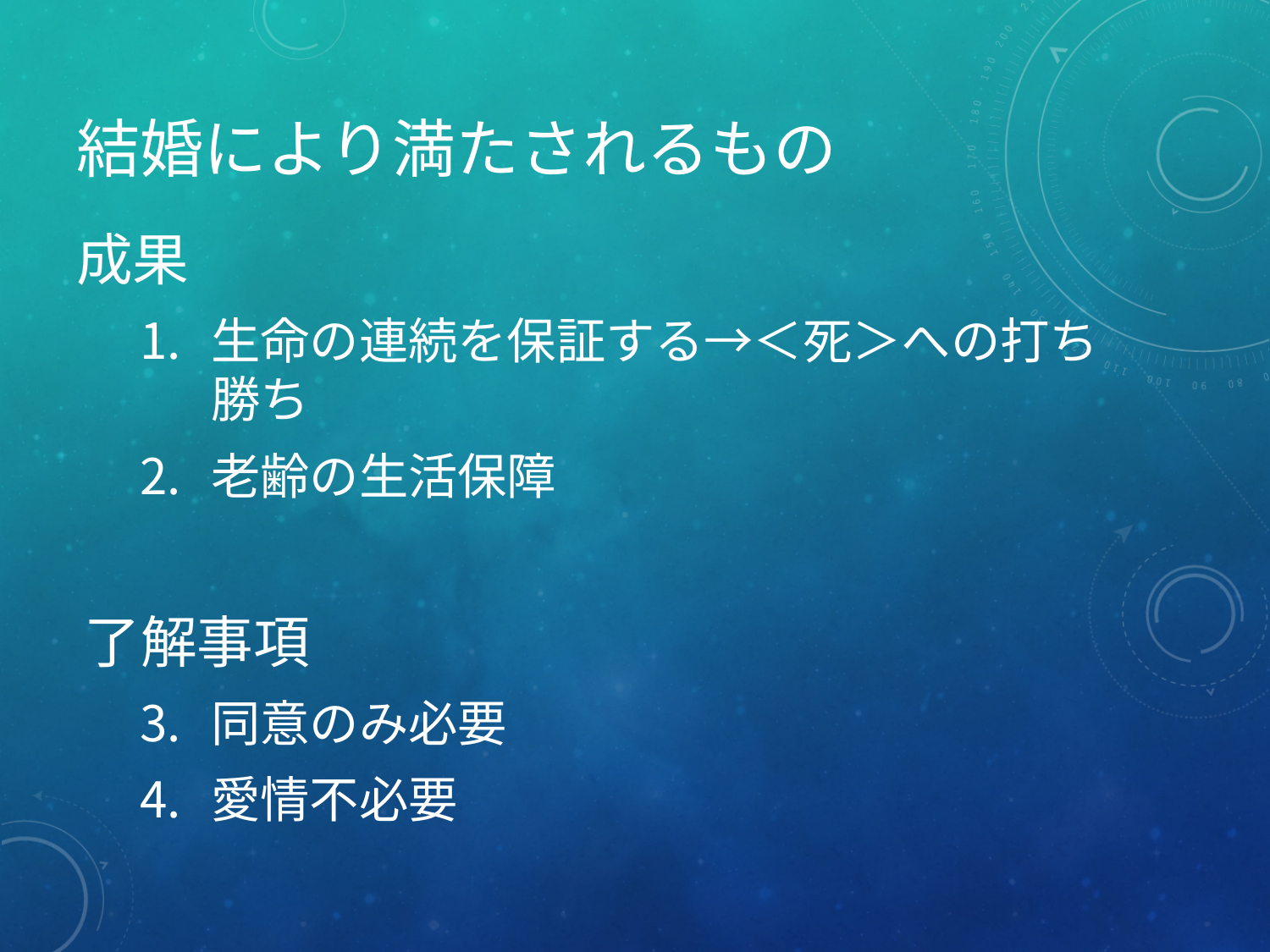

# 結婚により満たされるもの
成果
生命の連続を保証する→＜死＞への打ち勝ち
老齢の生活保障

了解事項
同意のみ必要
愛情不必要